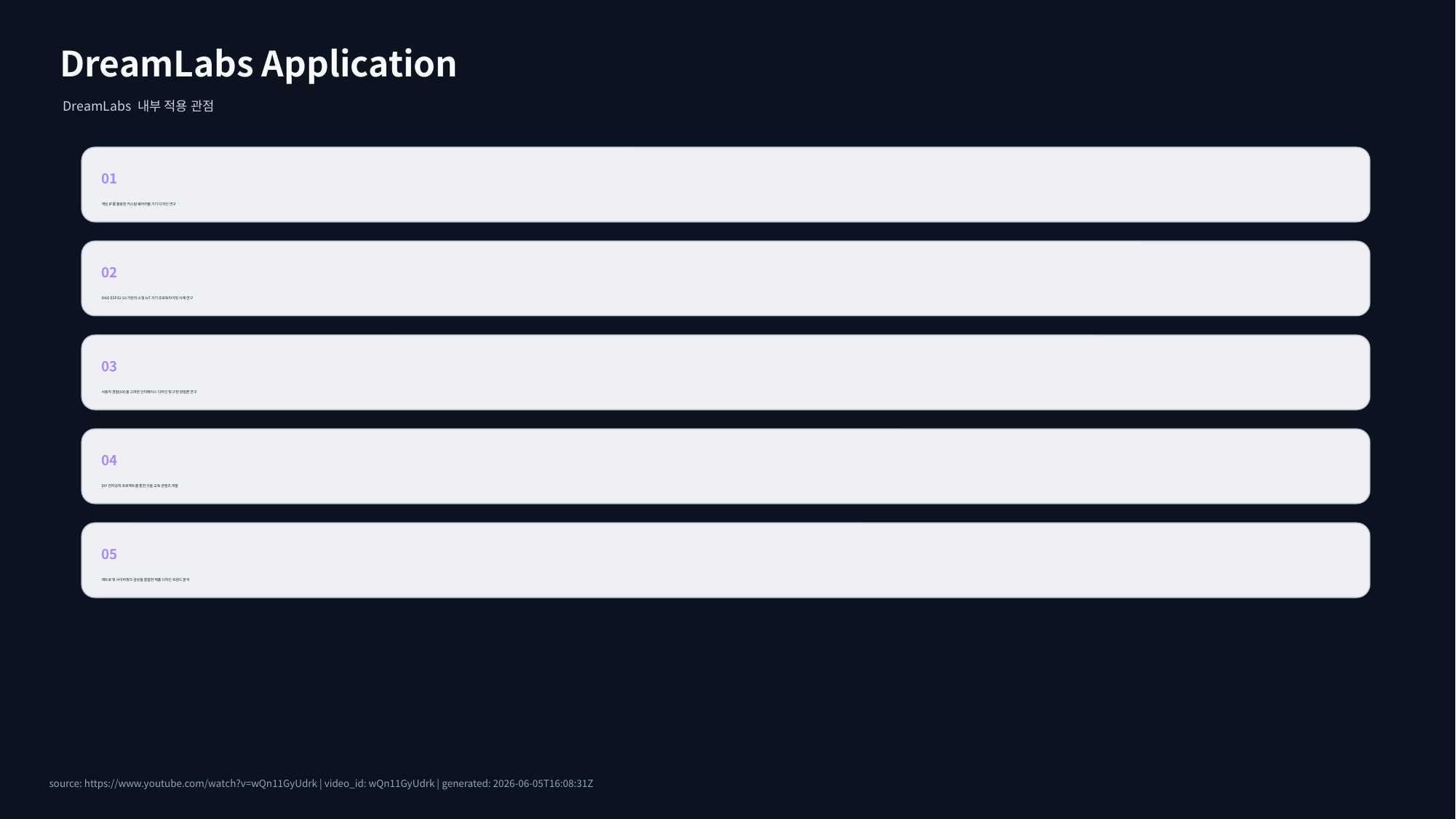

DreamLabs Application
DreamLabs 내부 적용 관점

01
게임 IP를 활용한 커스텀 웨어러블 기기 디자인 연구

02
XIAO ESP32-S3 기반의 소형 IoT 기기 프로토타이핑 사례 연구

03
사용자 경험(UX)을 고려한 인터페이스 디자인 및 구현 방법론 연구

04
DIY 전자공학 프로젝트를 통한 기술 교육 콘텐츠 개발

05
레트로 및 사이버펑크 감성을 결합한 제품 디자인 트렌드 분석
source: https://www.youtube.com/watch?v=wQn11GyUdrk | video_id: wQn11GyUdrk | generated: 2026-06-05T16:08:31Z